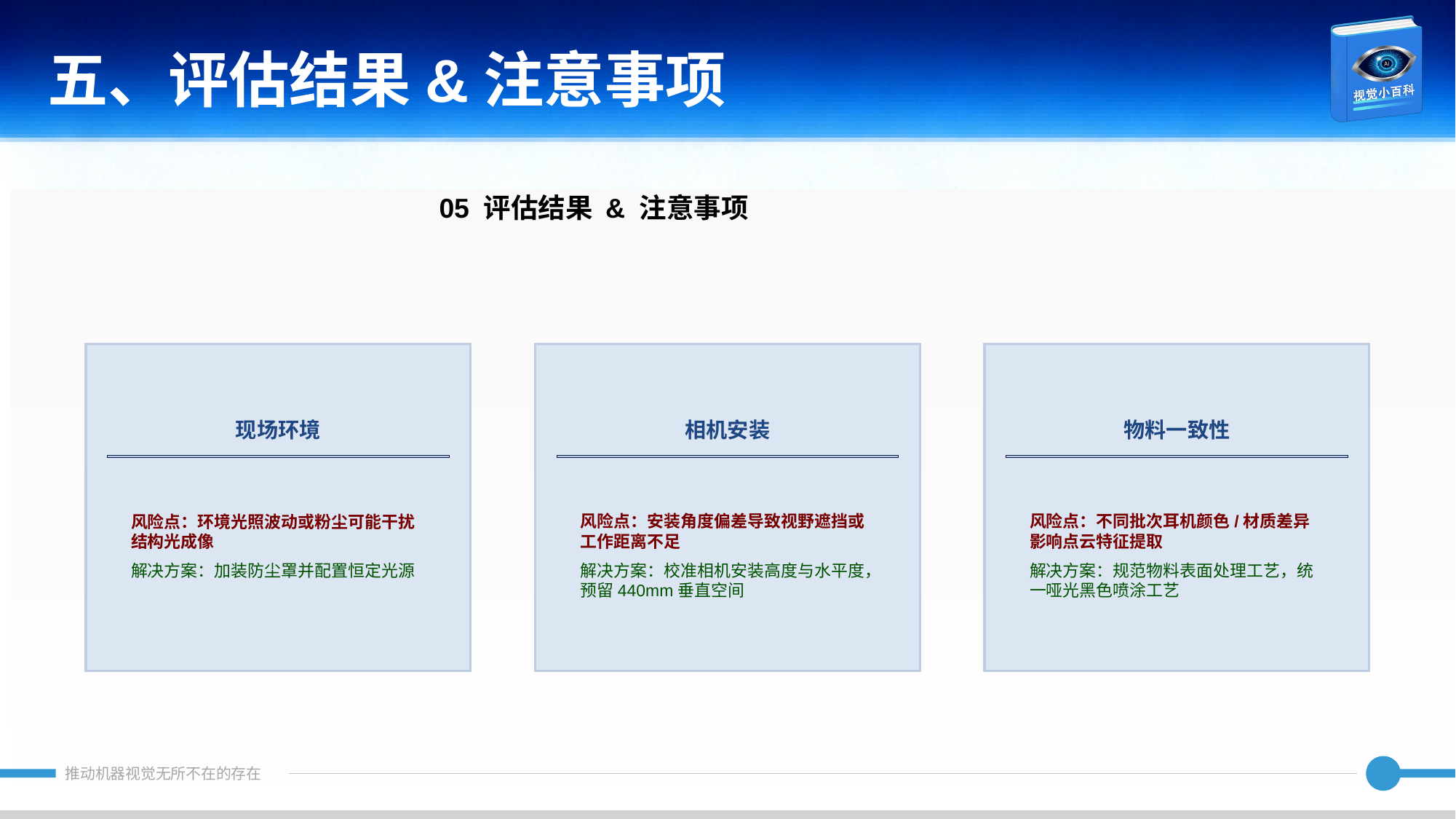

五、评估结果&注意事项

05 评估结果 & 注意事项

现场环境

相机安装

物料一致性

风险点：环境光照波动或粉尘可能干扰结构光成像
解决方案：加装防尘罩并配置恒定光源

风险点：安装角度偏差导致视野遮挡或工作距离不足
解决方案：校准相机安装高度与水平度，预留440mm垂直空间

风险点：不同批次耳机颜色/材质差异影响点云特征提取
解决方案：规范物料表面处理工艺，统一哑光黑色喷涂工艺
11